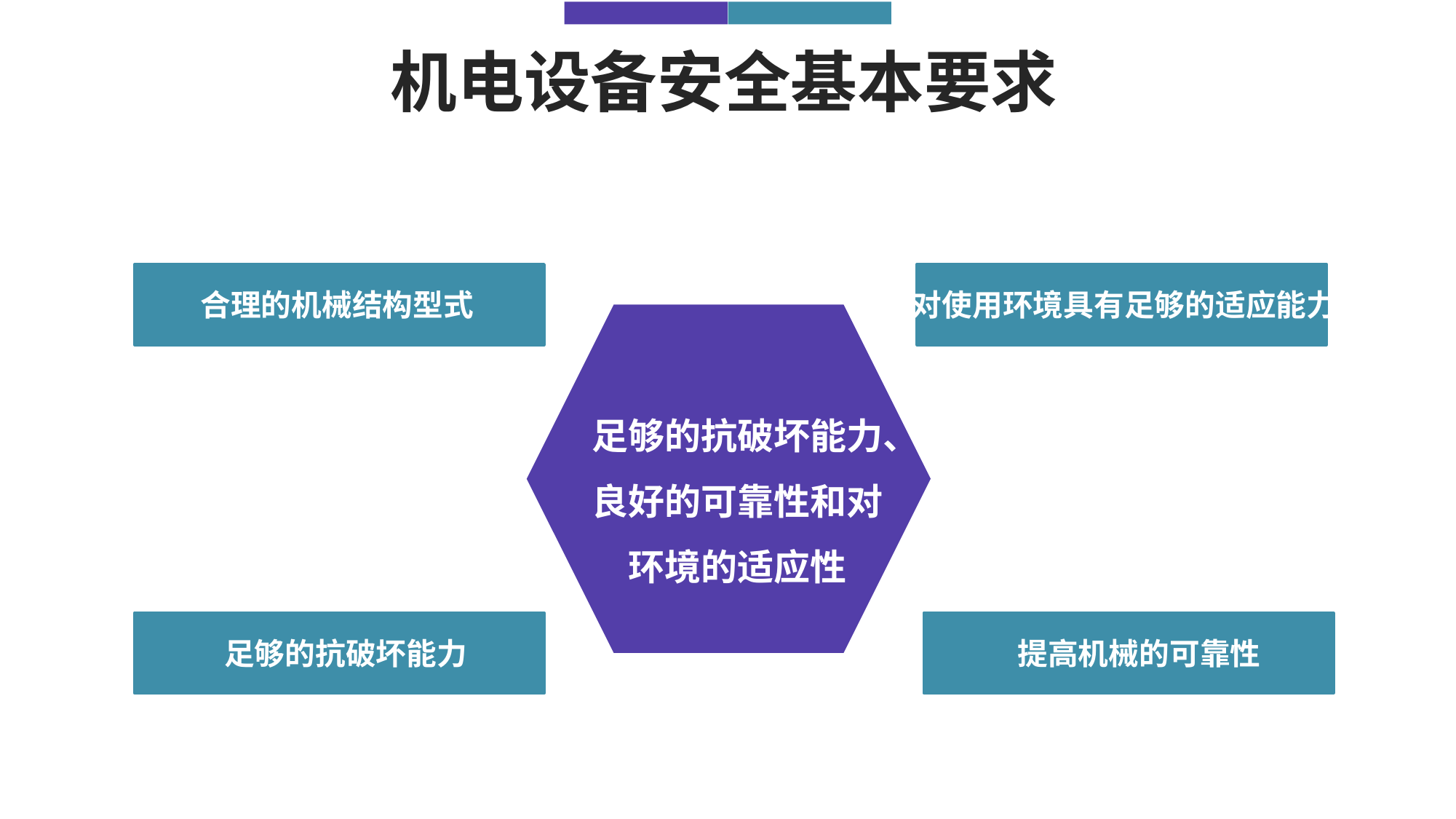

机电设备安全基本要求

合理的机械结构型式
对使用环境具有足够的适应能力

足够的抗破坏能力、良好的可靠性和对环境的适应性

足够的抗破坏能力
提高机械的可靠性